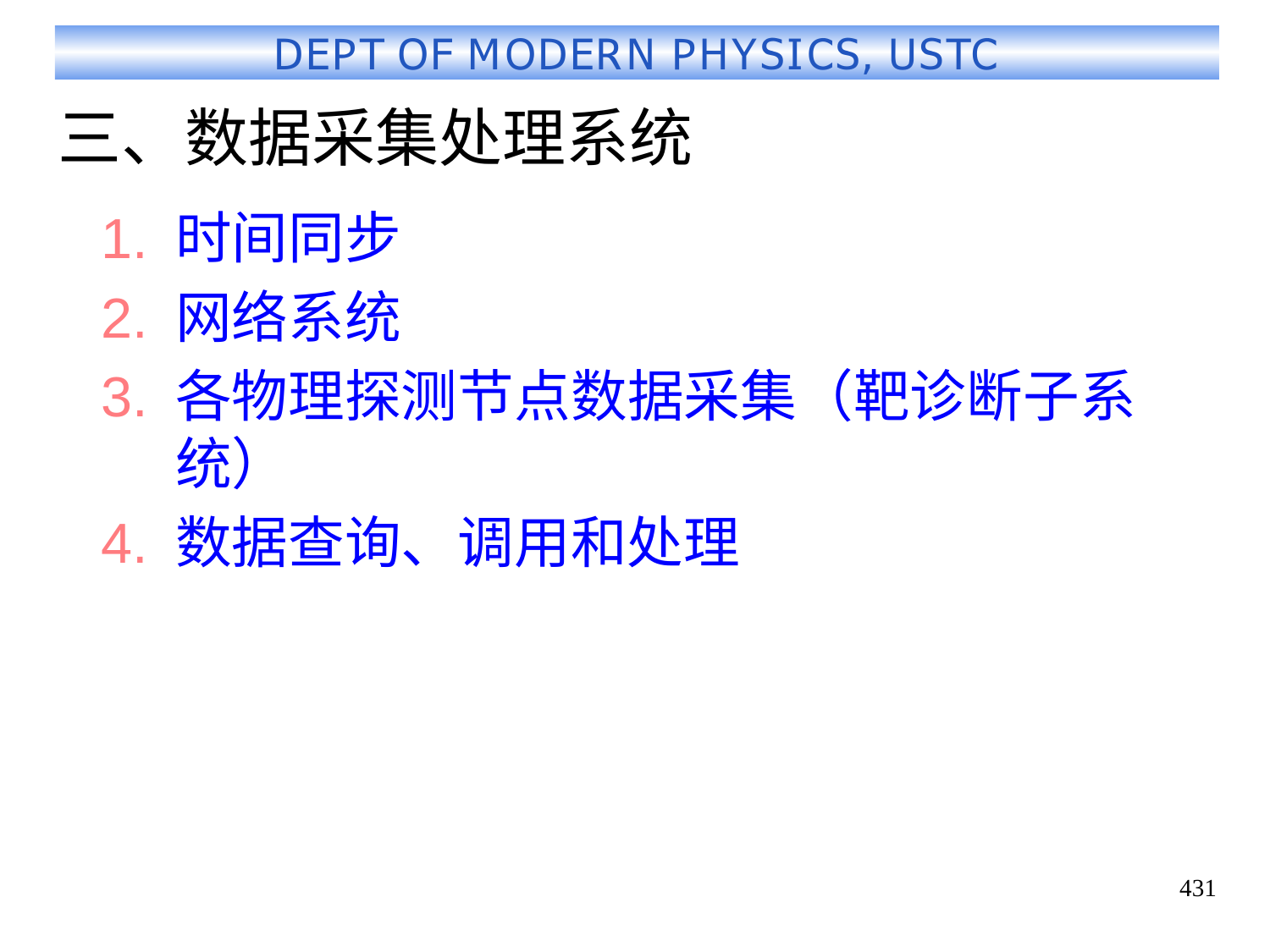

# 三、数据采集处理系统
时间同步
网络系统
各物理探测节点数据采集（靶诊断子系统）
数据查询、调用和处理
431